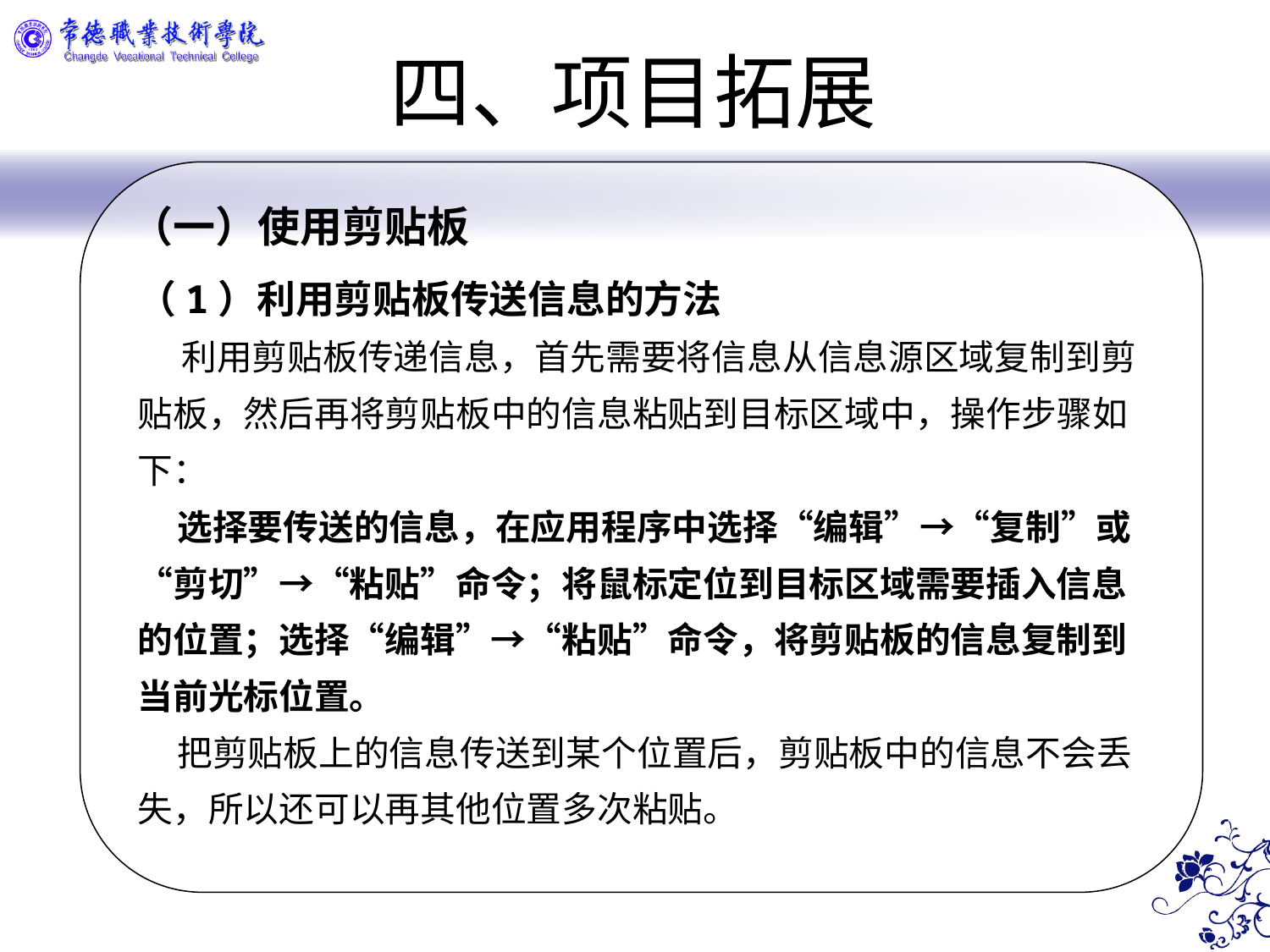

四、项目拓展

（一）使用剪贴板

（1）利用剪贴板传送信息的方法
    利用剪贴板传递信息，首先需要将信息从信息源区域复制到剪贴板，然后再将剪贴板中的信息粘贴到目标区域中，操作步骤如下：
    选择要传送的信息，在应用程序中选择“编辑”→“复制”或“剪切”→“粘贴”命令；将鼠标定位到目标区域需要插入信息的位置；选择“编辑”→“粘贴”命令，将剪贴板的信息复制到当前光标位置。
    把剪贴板上的信息传送到某个位置后，剪贴板中的信息不会丢失，所以还可以再其他位置多次粘贴。